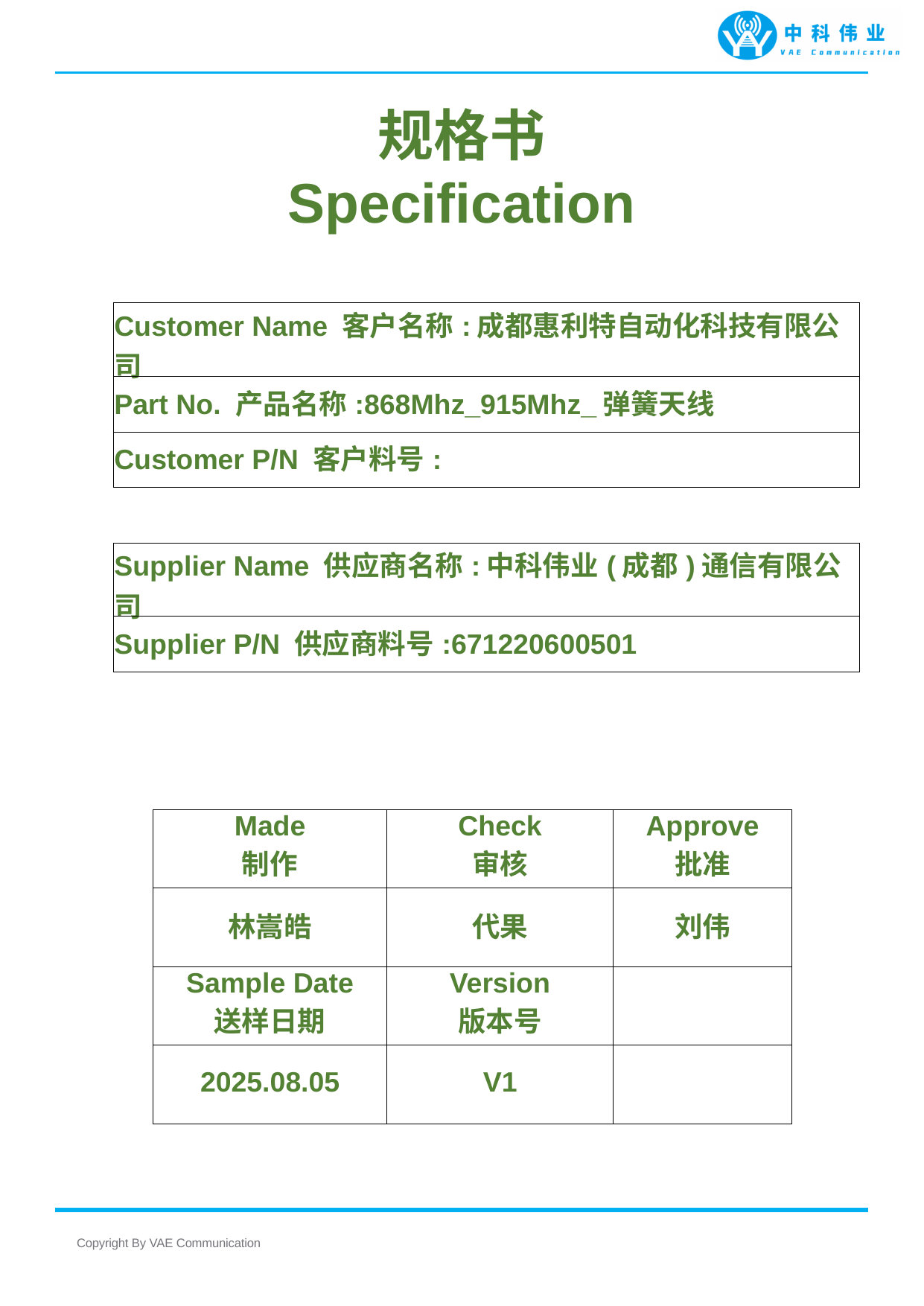

规格书
Specification
| Customer Name 客户名称:成都惠利特自动化科技有限公司 |  |  |
| --- | --- | --- |
| Part No. 产品名称:868Mhz\_915Mhz\_弹簧天线 |  |  |
| Customer P/N 客户料号: |  |  |
|  |  |  |
| Supplier Name 供应商名称:中科伟业(成都)通信有限公司 |  |  |
| Supplier P/N 供应商料号:671220600501 |  |  |
| Made 制作 | Check 审核 | Approve 批准 |
| --- | --- | --- |
| 林嵩皓 | 代果 | 刘伟 |
| Sample Date 送样日期 | Version 版本号 |  |
| 2025.08.05 | V1 |  |
1
Copyright By VAE Communication